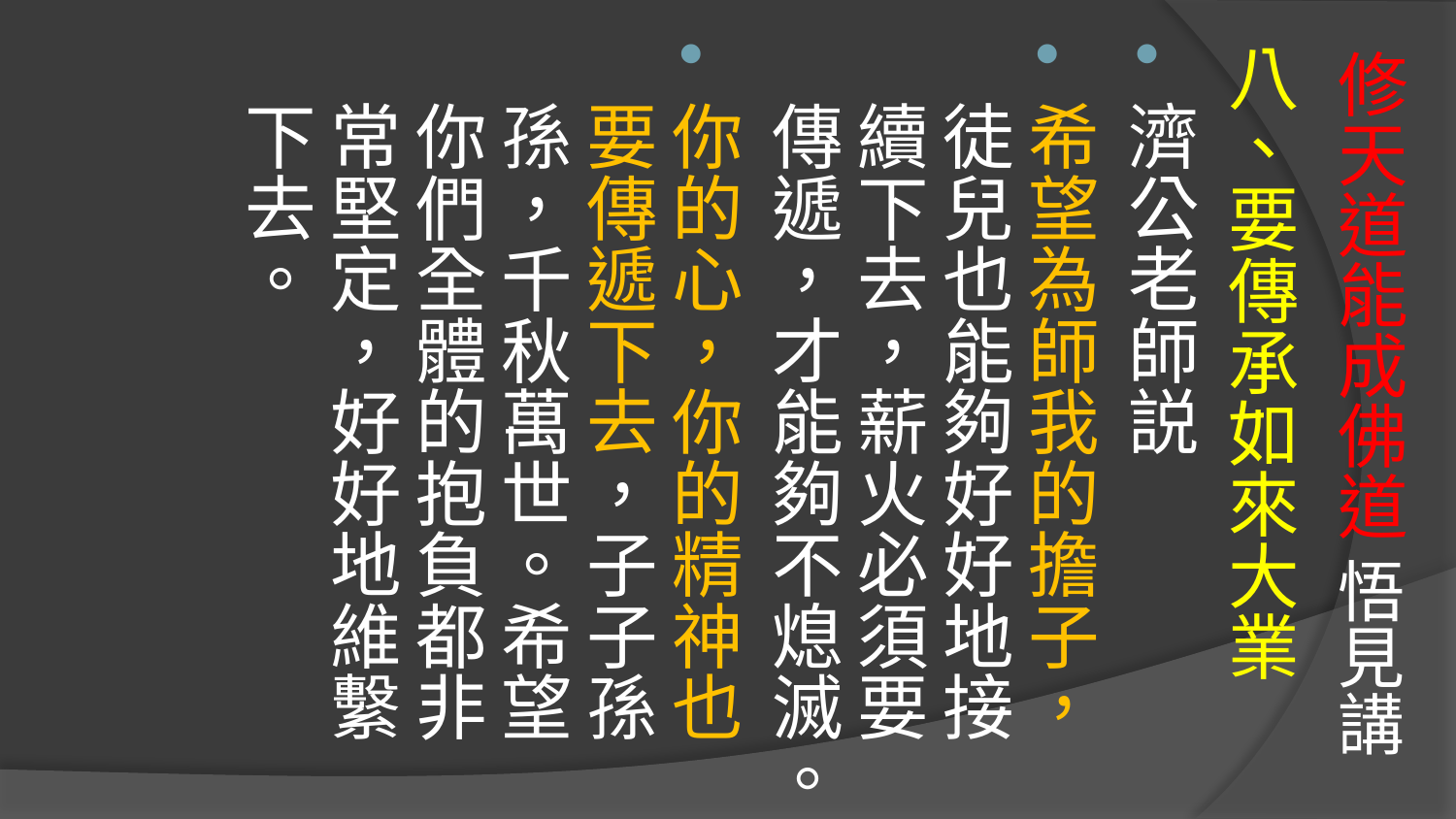

# 修天道能成佛道 悟見講
八、要傳承如來大業
濟公老師説
希望為師我的擔子，徒兒也能夠好好地接續下去，薪火必須要傳遞，才能夠不熄滅。
你的心，你的精神也要傳遞下去，子子孫孫，千秋萬世。希望你們全體的抱負都非常堅定，好好地維繫下去。